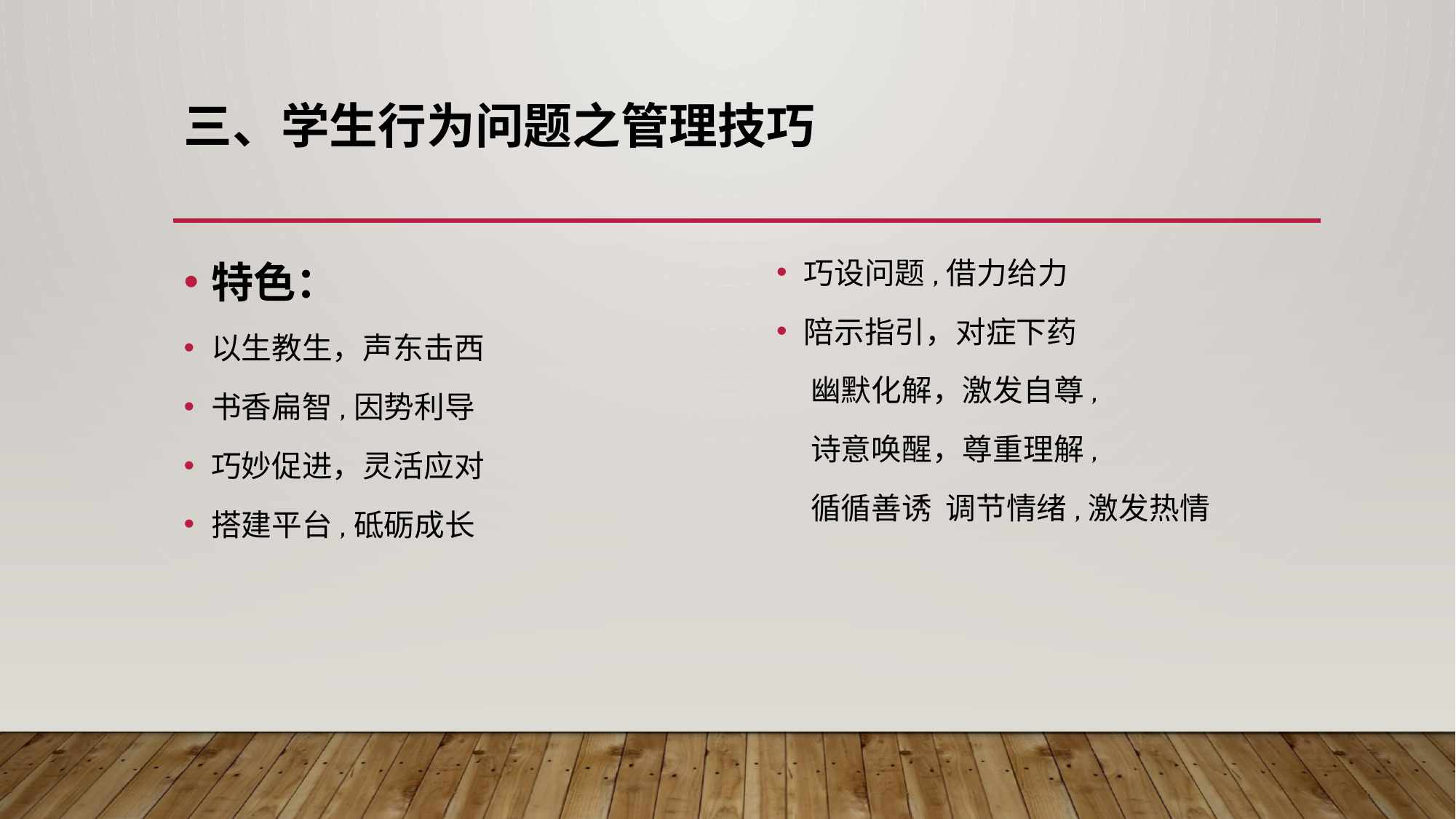

# 三、学生行为问题之管理技巧
特色：
以生教生，声东击西
书香扁智,因势利导
巧妙促进，灵活应对
搭建平台,砥砺成长
巧设问题,借力给力
陪示指引，对症下药
    幽默化解，激发自尊,
    诗意唤醒，尊重理解,
    循循善诱  调节情绪,激发热情